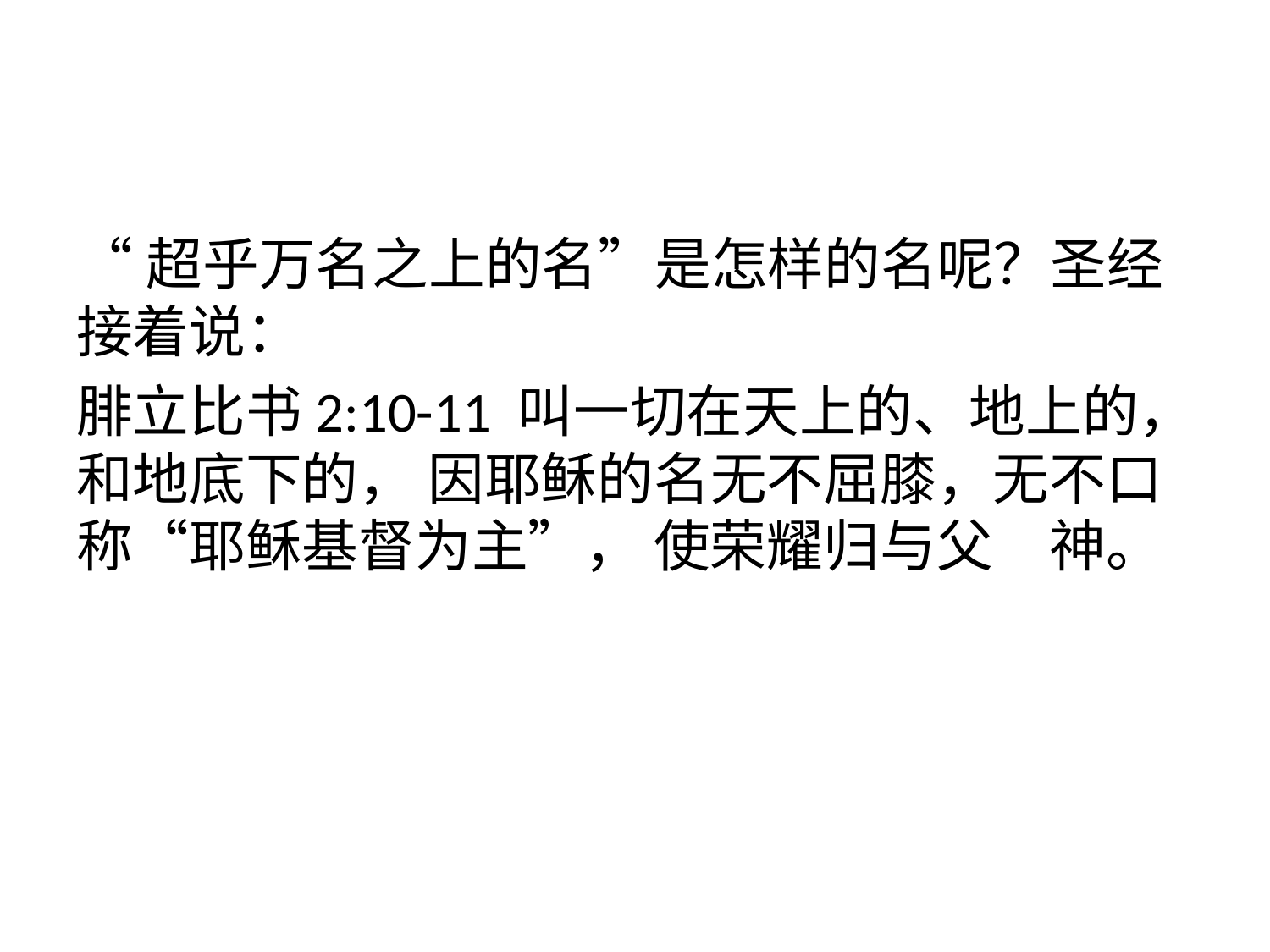

#
“超乎万名之上的名”是怎样的名呢？圣经接着说：
腓立比书2:10-11 叫一切在天上的、地上的，和地底下的， 因耶稣的名无不屈膝，无不口称“耶稣基督为主”， 使荣耀归与父　神。